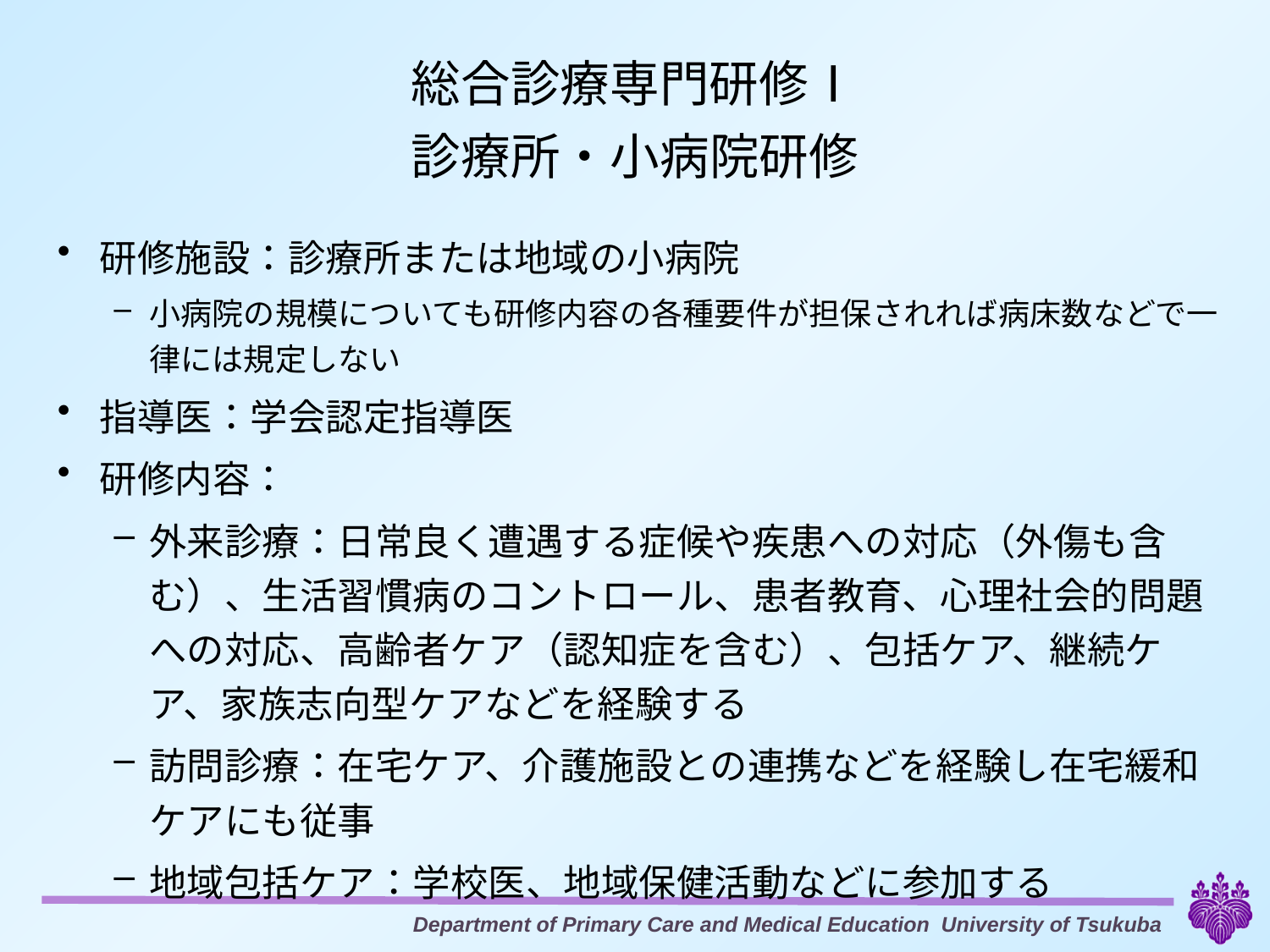

# 総合診療専門研修Ⅰ 診療所・小病院研修
研修施設：診療所または地域の小病院
小病院の規模についても研修内容の各種要件が担保されれば病床数などで一律には規定しない
指導医：学会認定指導医
研修内容：
外来診療：日常良く遭遇する症候や疾患への対応（外傷も含む）、生活習慣病のコントロール、患者教育、心理社会的問題への対応、高齢者ケア（認知症を含む）、包括ケア、継続ケア、家族志向型ケアなどを経験する
訪問診療：在宅ケア、介護施設との連携などを経験し在宅緩和ケアにも従事
地域包括ケア：学校医、地域保健活動などに参加する